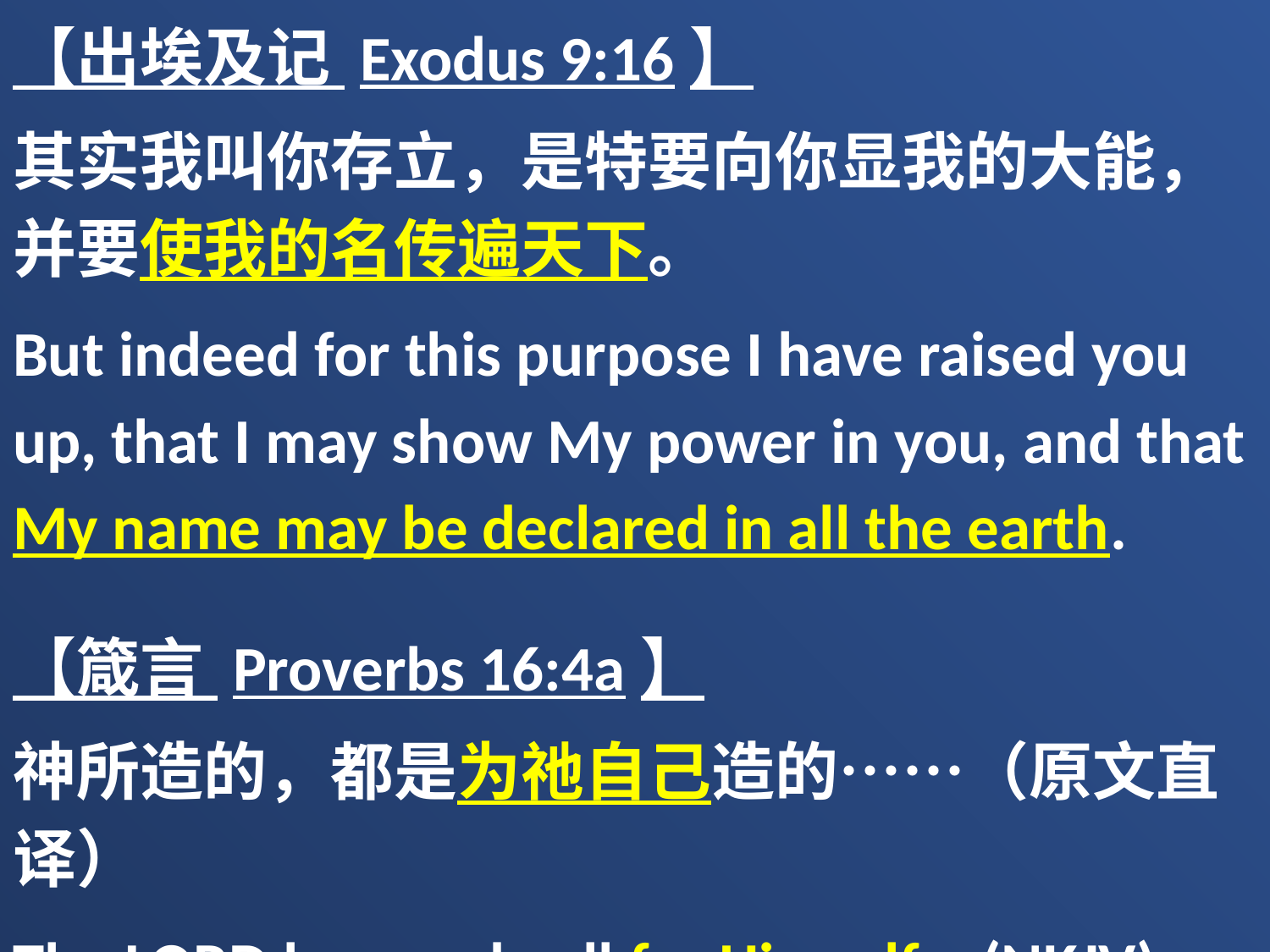

【出埃及记 Exodus 9:16】
其实我叫你存立，是特要向你显我的大能，并要使我的名传遍天下。
But indeed for this purpose I have raised you up, that I may show My power in you, and that My name may be declared in all the earth.

【箴言 Proverbs 16:4a】
神所造的，都是为祂自己造的……（原文直译）
The LORD has made all for Himself….(NKJV)